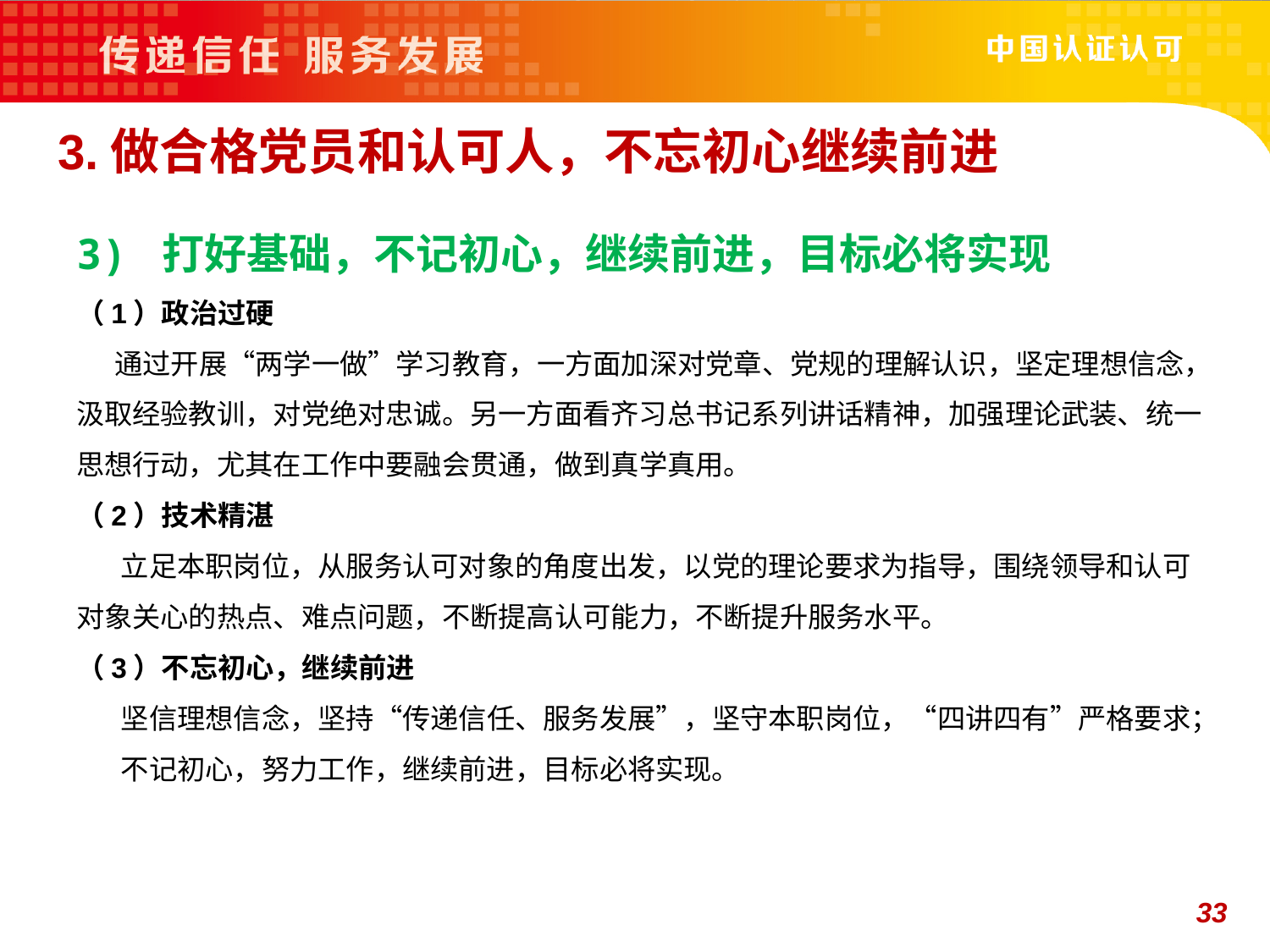

3.做合格党员和认可人，不忘初心继续前进
3) 打好基础，不记初心，继续前进，目标必将实现
（1）政治过硬
     通过开展“两学一做”学习教育，一方面加深对党章、党规的理解认识，坚定理想信念，汲取经验教训，对党绝对忠诚。另一方面看齐习总书记系列讲话精神，加强理论武装、统一思想行动，尤其在工作中要融会贯通，做到真学真用。
（2）技术精湛
      立足本职岗位，从服务认可对象的角度出发，以党的理论要求为指导，围绕领导和认可对象关心的热点、难点问题，不断提高认可能力，不断提升服务水平。
（3）不忘初心，继续前进
      坚信理想信念，坚持“传递信任、服务发展”，坚守本职岗位，“四讲四有”严格要求；
      不记初心，努力工作，继续前进，目标必将实现。
33